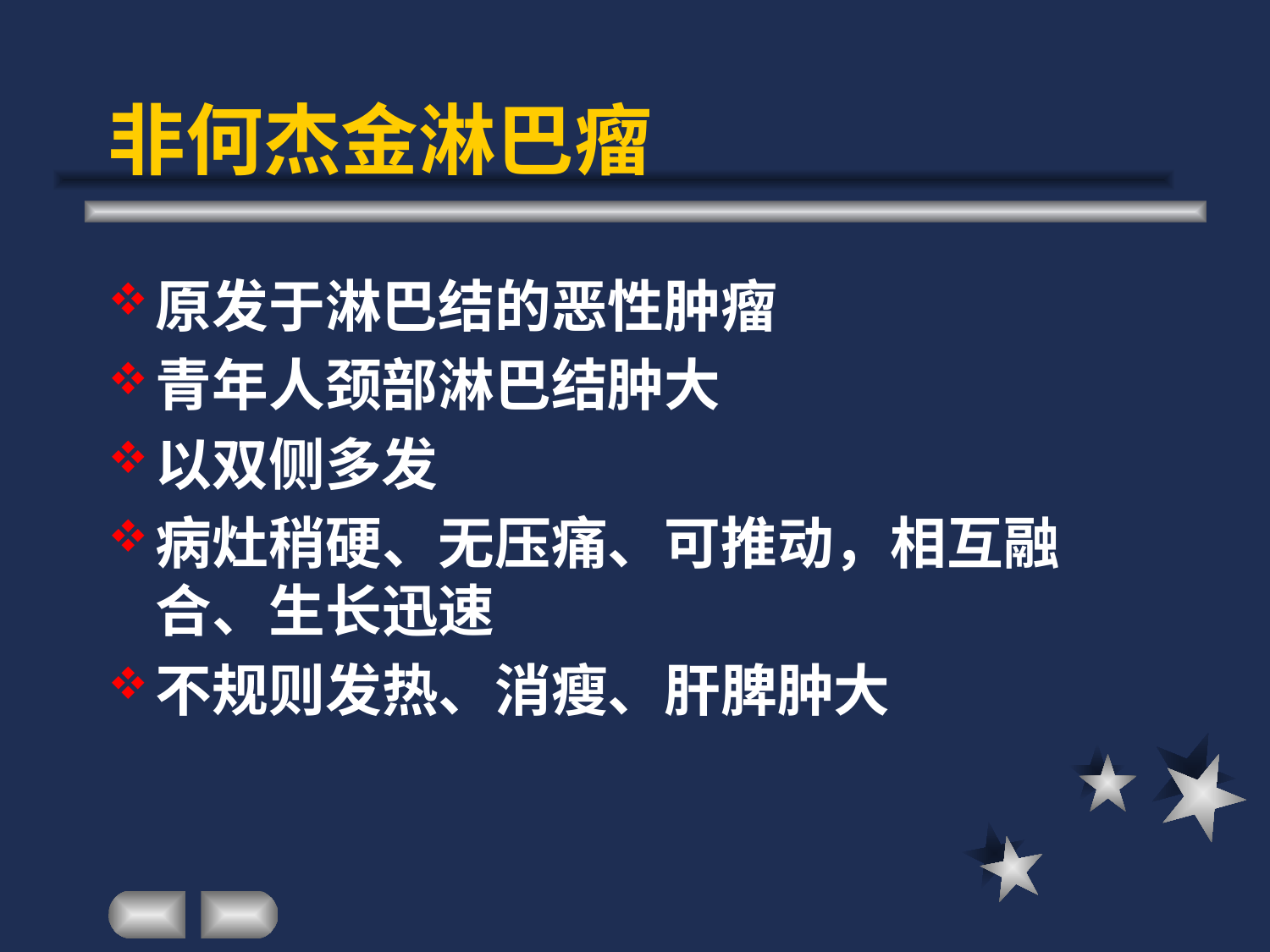

# 非何杰金淋巴瘤
原发于淋巴结的恶性肿瘤
青年人颈部淋巴结肿大
以双侧多发
病灶稍硬、无压痛、可推动，相互融合、生长迅速
不规则发热、消瘦、肝脾肿大